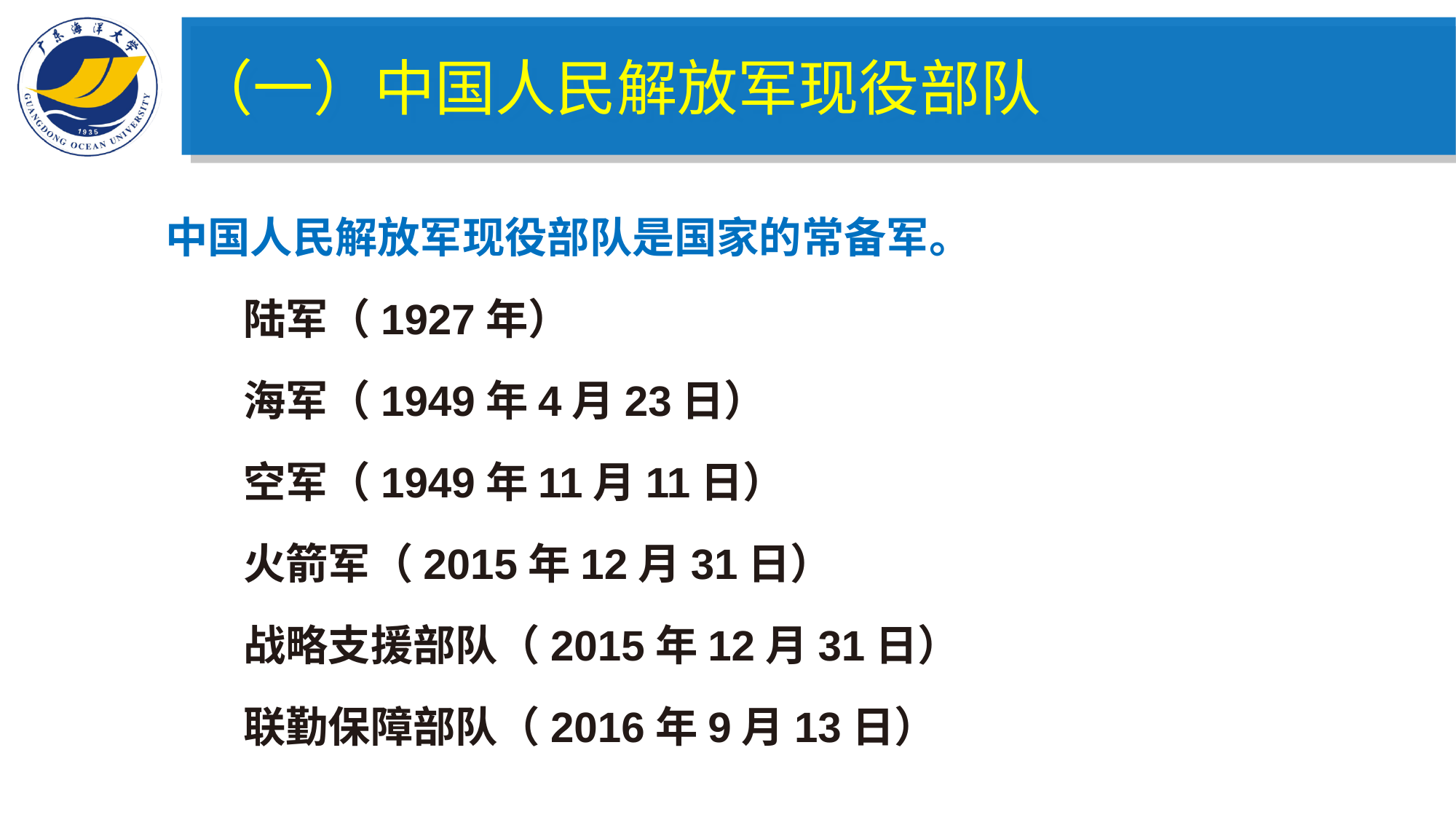

（一）中国人民解放军现役部队
中国人民解放军现役部队是国家的常备军。
       陆军（1927年）
       海军（1949年4月23日）
       空军（1949年11月11日）
       火箭军（2015年12月31日）
       战略支援部队（2015年12月31日）
       联勤保障部队（2016年9月13日）